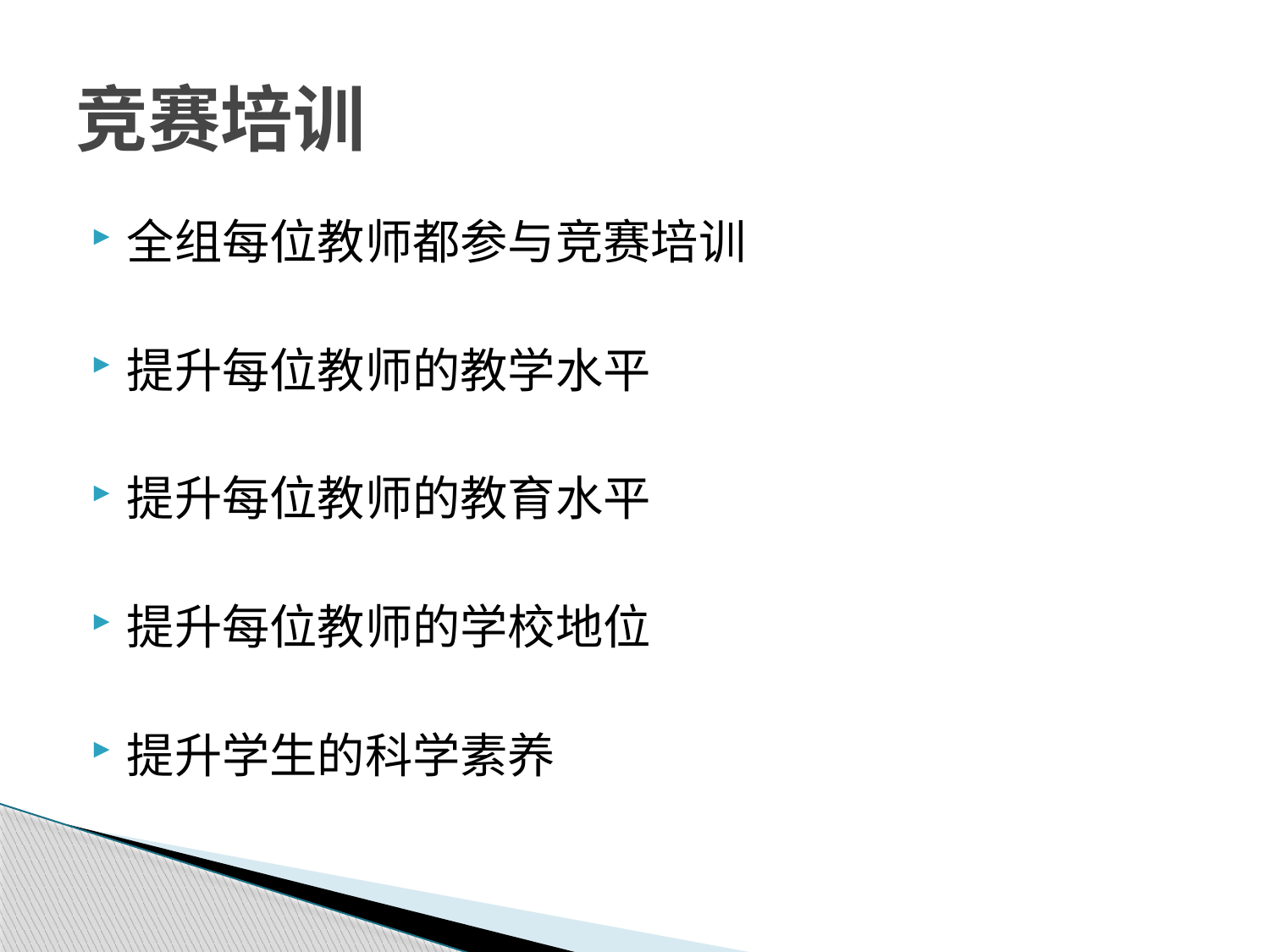

# 竞赛培训
全组每位教师都参与竞赛培训

提升每位教师的教学水平

提升每位教师的教育水平

提升每位教师的学校地位

提升学生的科学素养